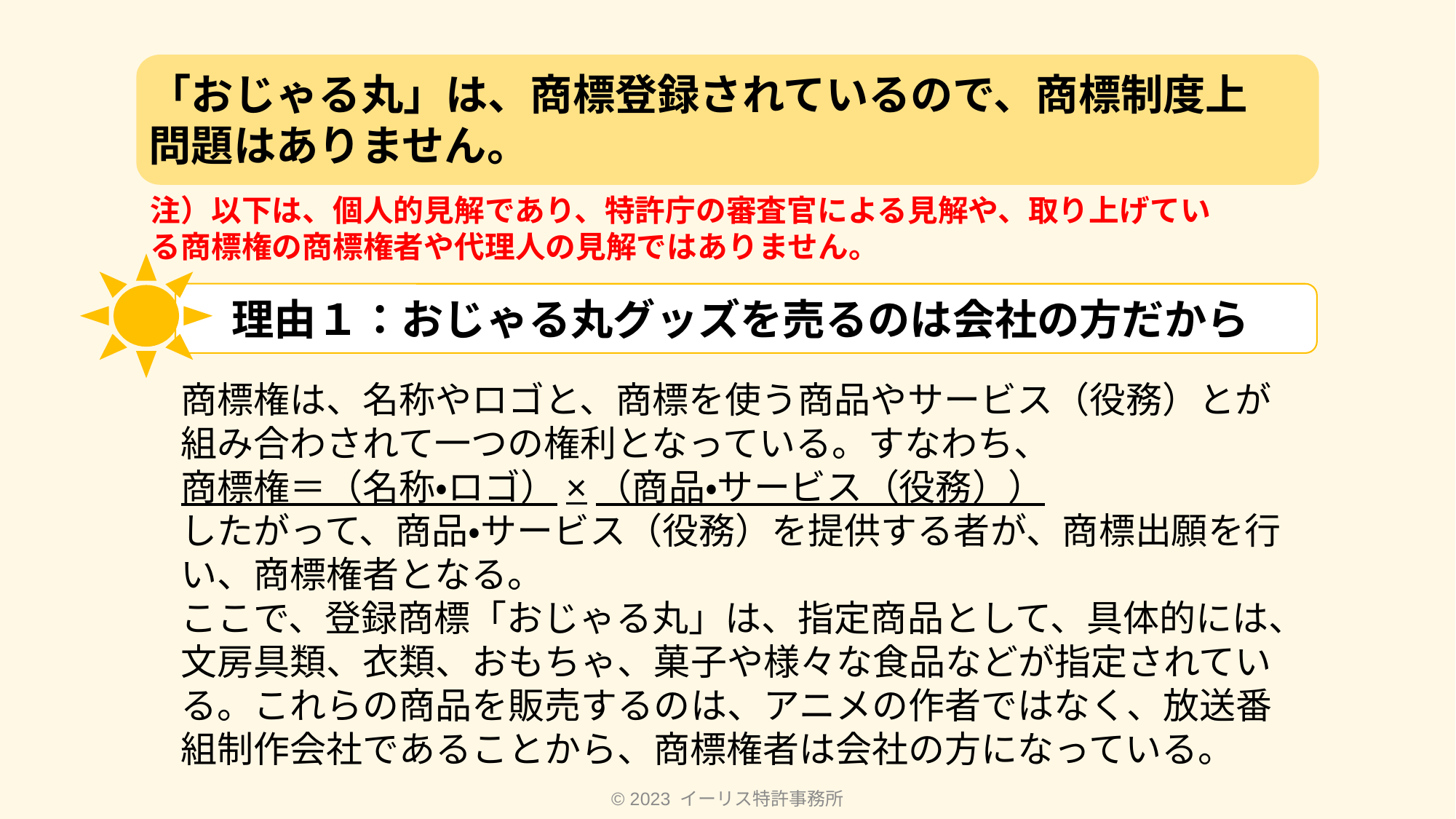

「おじゃる丸」は、商標登録されているので、商標制度上
問題はありません。
注）以下は、個人的見解であり、特許庁の審査官による見解や、取り上げている商標権の商標権者や代理人の見解ではありません。

　理由１：おじゃる丸グッズを売るのは会社の方だから
商標権は、名称やロゴと、商標を使う商品やサービス（役務）とが組み合わされて一つの権利となっている。すなわち、
商標権＝（名称・ロゴ）×（商品・サービス（役務））
したがって、商品・サービス（役務）を提供する者が、商標出願を行い、商標権者となる。
ここで、登録商標「おじゃる丸」は、指定商品として、具体的には、文房具類、衣類、おもちゃ、菓子や様々な食品などが指定されている。これらの商品を販売するのは、アニメの作者ではなく、放送番組制作会社であることから、商標権者は会社の方になっている。

© 2023 イーリス特許事務所